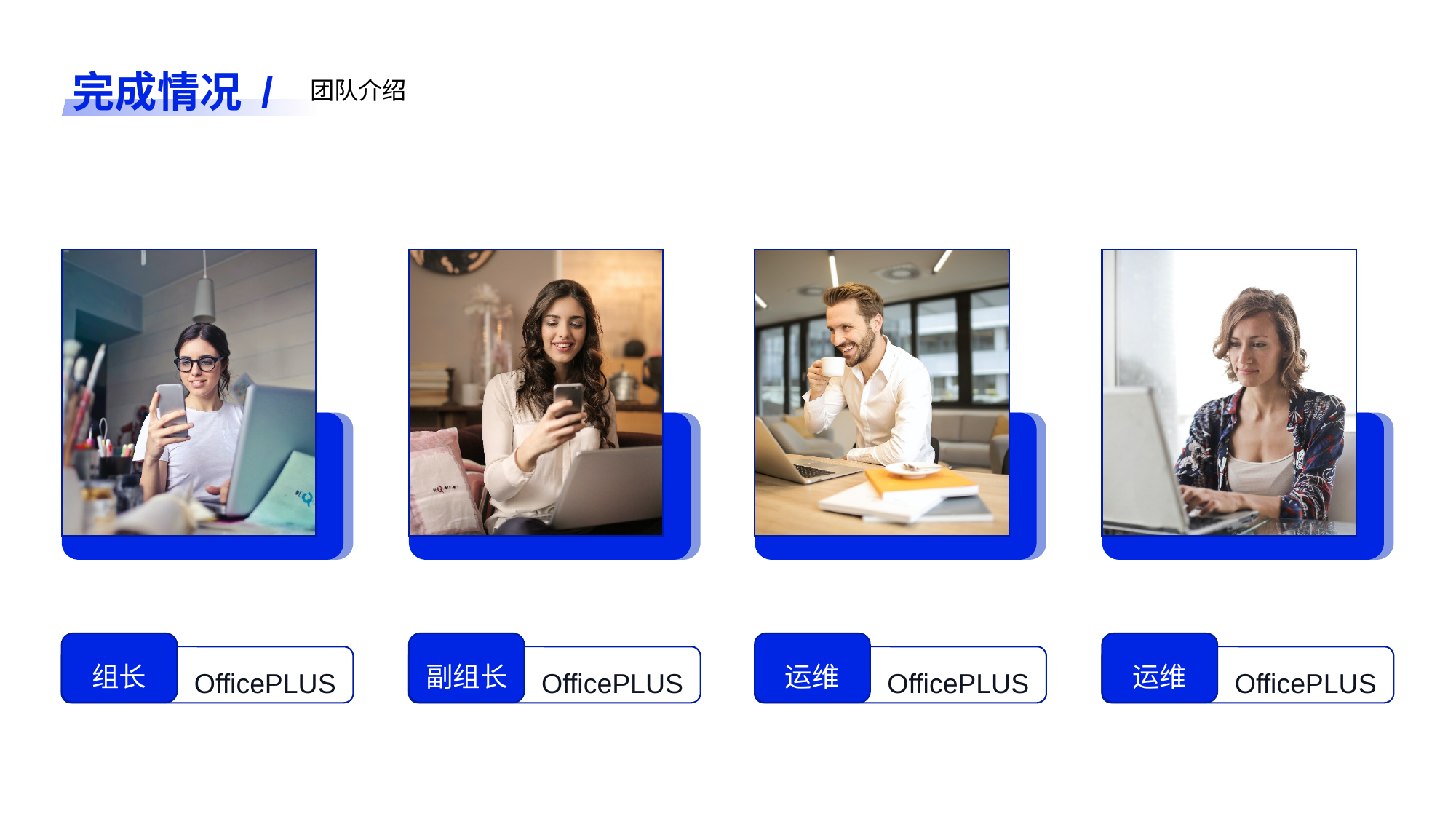

完成情况 /
团队介绍

组长
OfficePLUS
副组长
OfficePLUS
运维
OfficePLUS
运维
OfficePLUS